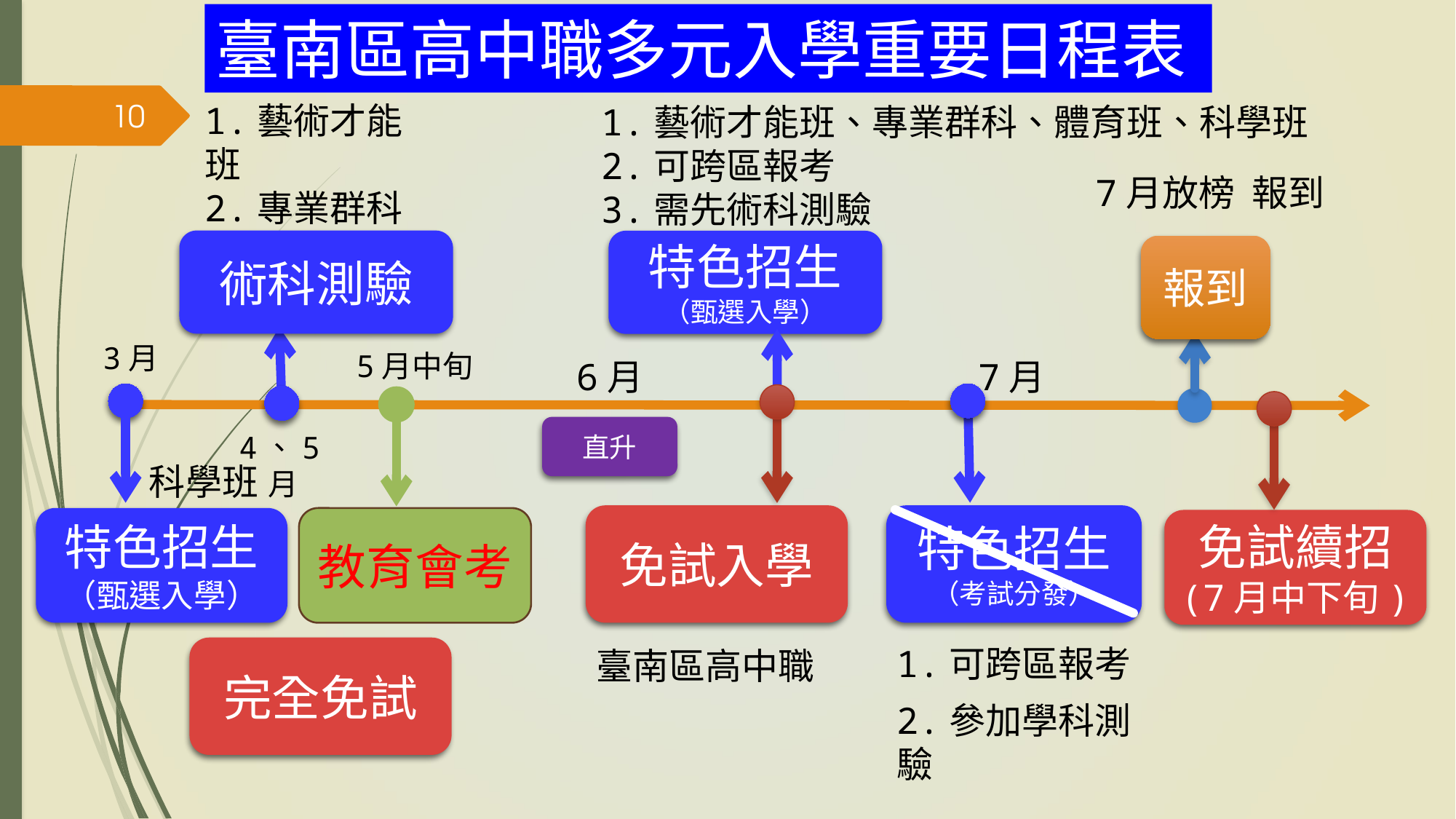

臺南區高中職多元入學重要日程表
1.藝術才能班
2.專業群科
3.體育班
10
1.藝術才能班、專業群科、體育班、科學班
2.可跨區報考
3.需先術科測驗
7月放榜  報到
術科測驗
特色招生
（甄選入學）
報到
3月
5月中旬
7月
6月

直升
4、5月
 科學班
免試入學
特色招生
（考試分發）
特色招生
（甄選入學）
教育會考
免試續招
(7月中下旬)
1.可跨區報考
完全免試
  臺南區高中職
2.參加學科測驗